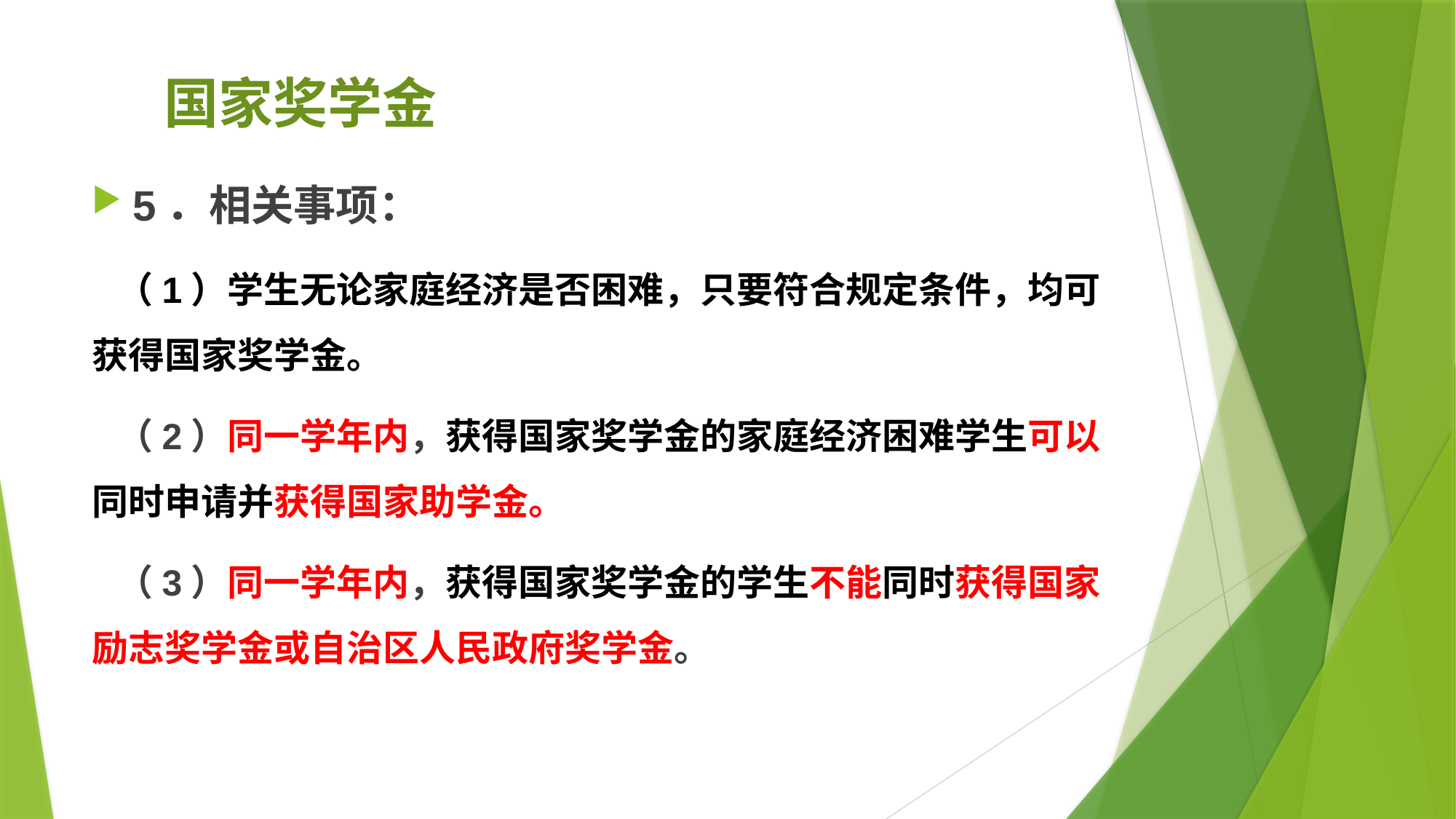

# 国家奖学金
5．相关事项：
  （1）学生无论家庭经济是否困难，只要符合规定条件，均可获得国家奖学金。
  （2）同一学年内，获得国家奖学金的家庭经济困难学生可以同时申请并获得国家助学金。
  （3）同一学年内，获得国家奖学金的学生不能同时获得国家励志奖学金或自治区人民政府奖学金。